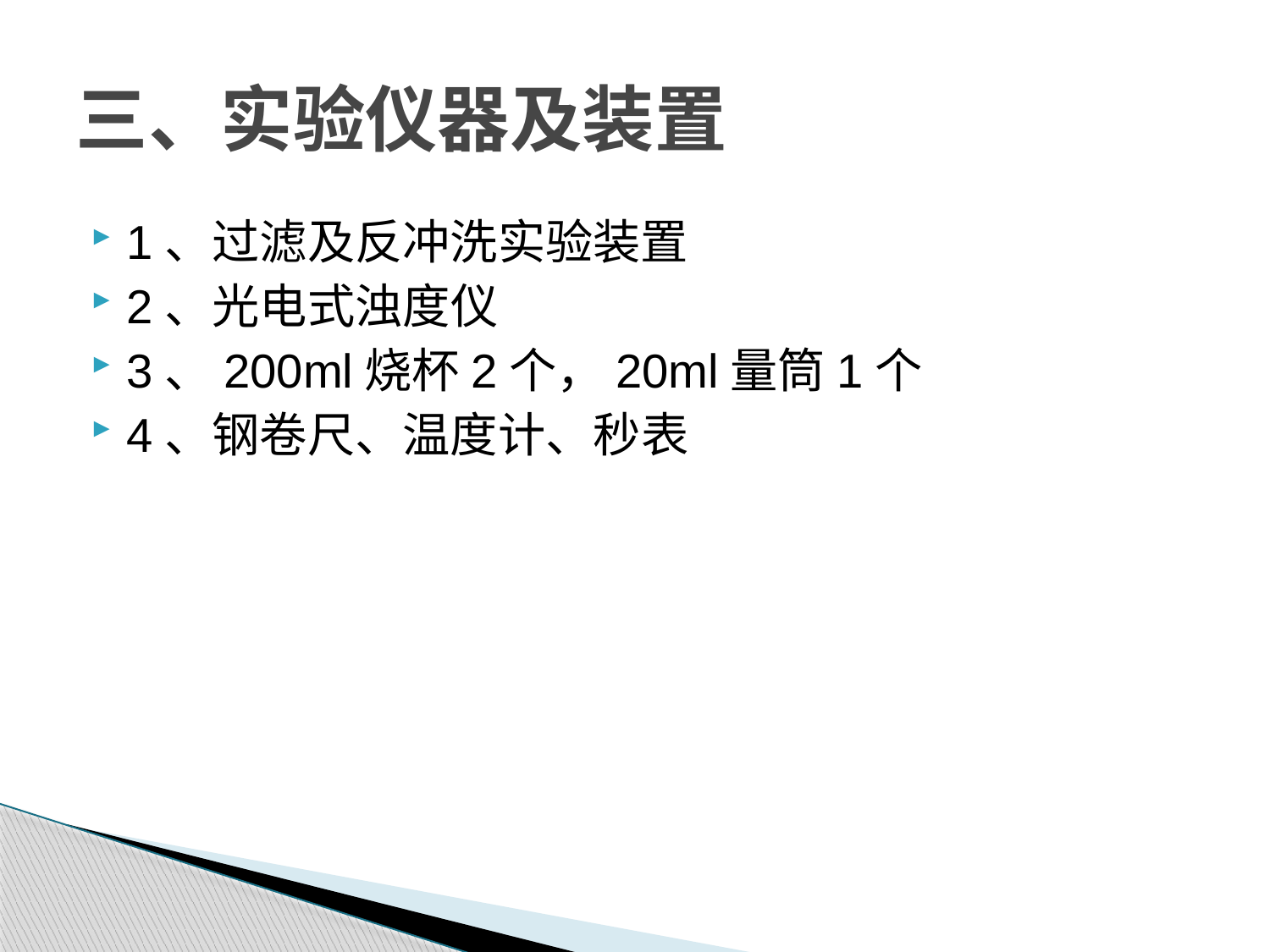

# 三、实验仪器及装置
1、过滤及反冲洗实验装置
2、光电式浊度仪
3、200ml烧杯2个，20ml量筒1个
4、钢卷尺、温度计、秒表